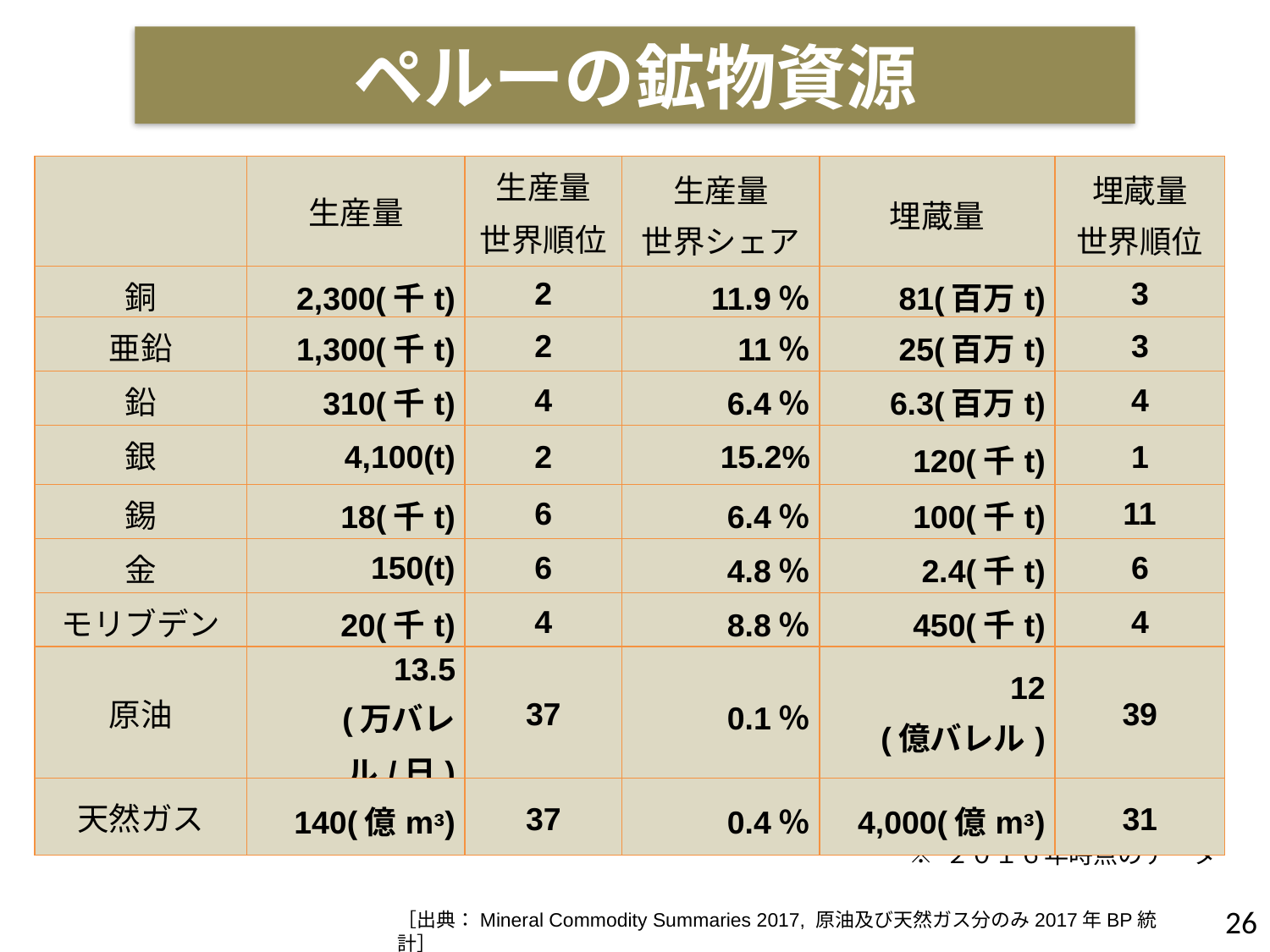

ペルーの鉱物資源
|  | 生産量 | 生産量 世界順位 | 生産量 世界シェア | 埋蔵量 | 埋蔵量 世界順位 |
| --- | --- | --- | --- | --- | --- |
| 銅 | 2,300(千t) | 2 | 11.9％ | 81(百万t) | 3 |
| 亜鉛 | 1,300(千t) | 2 | 11％ | 25(百万t) | 3 |
| 鉛 | 310(千t) | 4 | 6.4％ | 6.3(百万t) | 4 |
| 銀 | 4,100(t) | 2 | 15.2% | 120(千t) | 1 |
| 錫 | 18(千t) | 6 | 6.4％ | 100(千t) | 11 |
| 金 | 150(t) | 6 | 4.8％ | 2.4(千t) | 6 |
| モリブデン | 20(千t) | 4 | 8.8％ | 450(千t) | 4 |
| 原油 | 13.5 (万バレル/日) | 37 | 0.1％ | 12 (億バレル) | 39 |
| 天然ガス | 140(億mᶟ) | 37 | 0.4％ | 4,000(億mᶟ) | 31 |
※ ２０１６年時点のデータ
26
［出典：Mineral Commodity Summaries 2017, 原油及び天然ガス分のみ2017年BP統計］